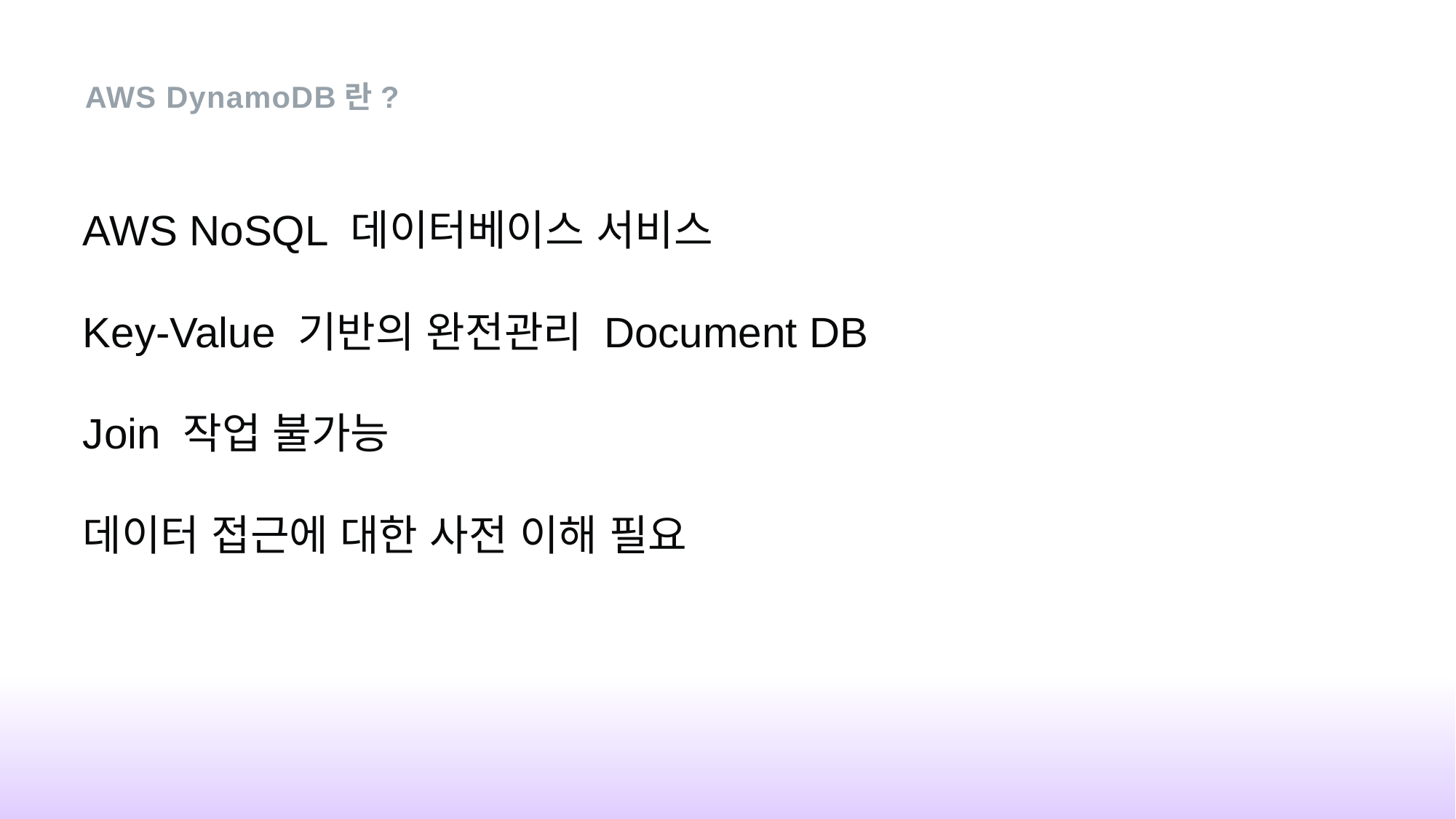

AWS DynamoDB란?
AWS NoSQL 데이터베이스 서비스
Key-Value 기반의 완전관리 Document DB
Join 작업 불가능
데이터 접근에 대한 사전 이해 필요